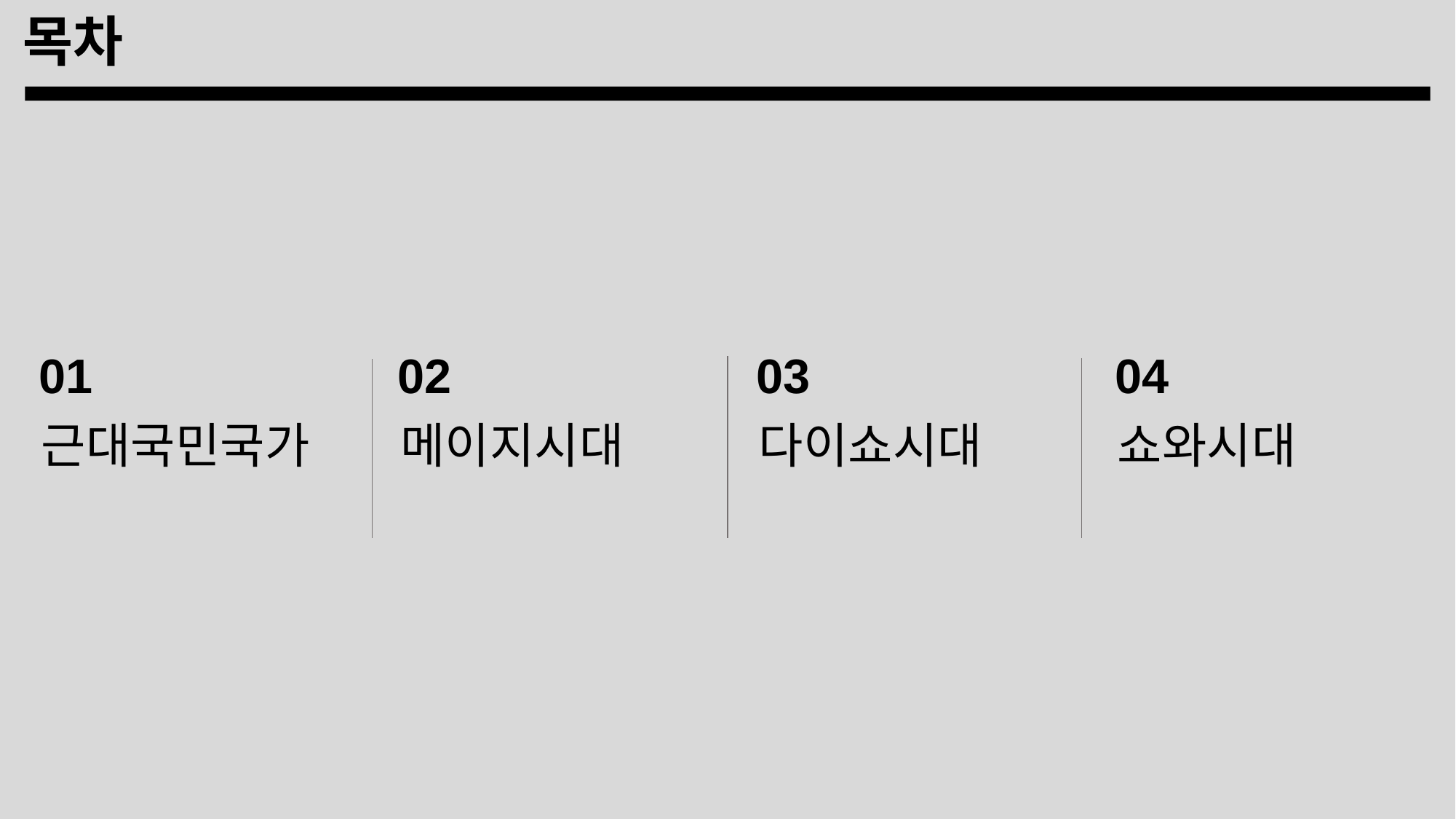

목차

01
02
03
04
근대국민국가
메이지시대
다이쇼시대
쇼와시대